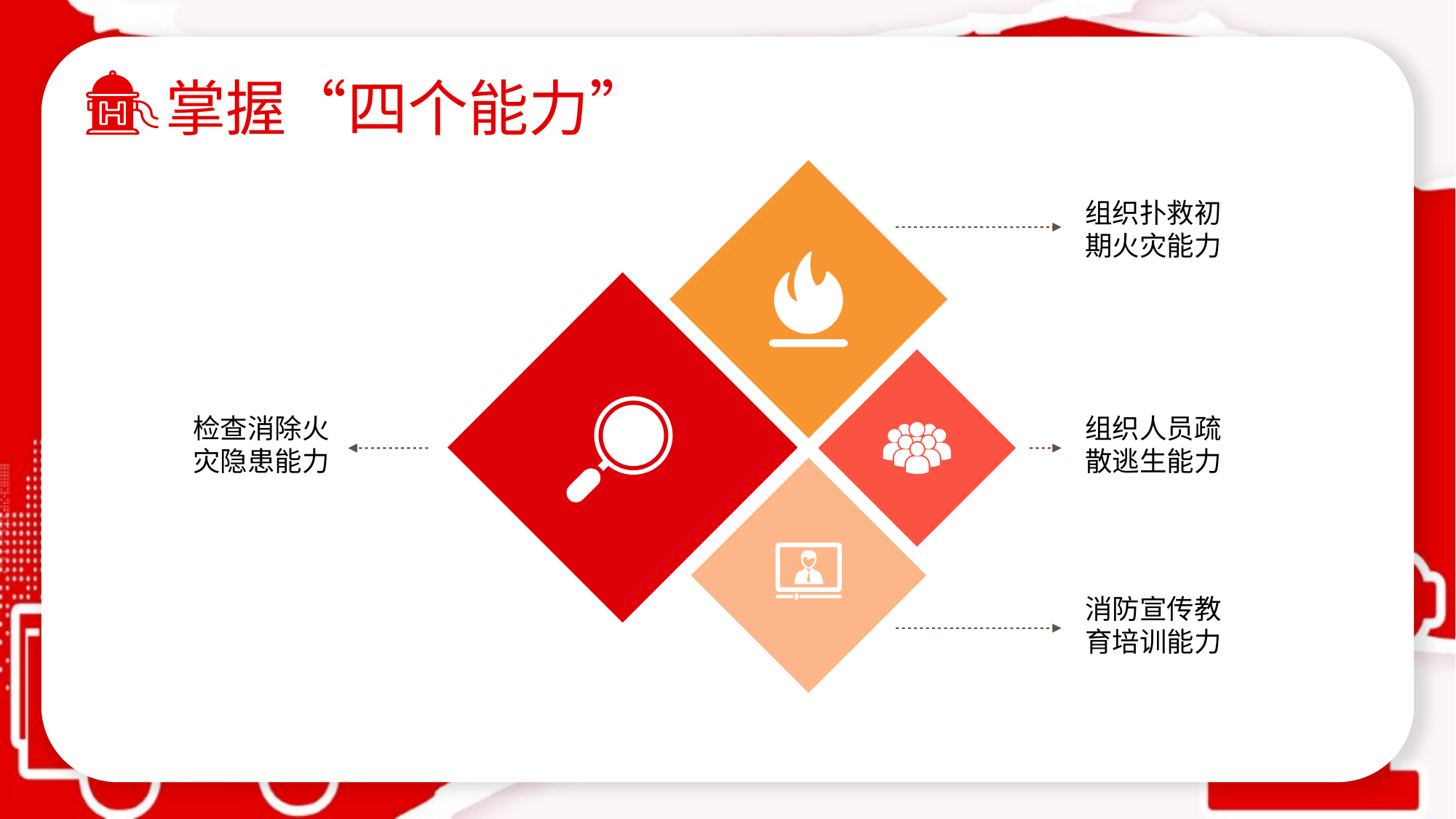

掌握“四个能力”

组织扑救初期火灾能力

检查消除火灾隐患能力

组织人员疏散逃生能力

消防宣传教育培训能力